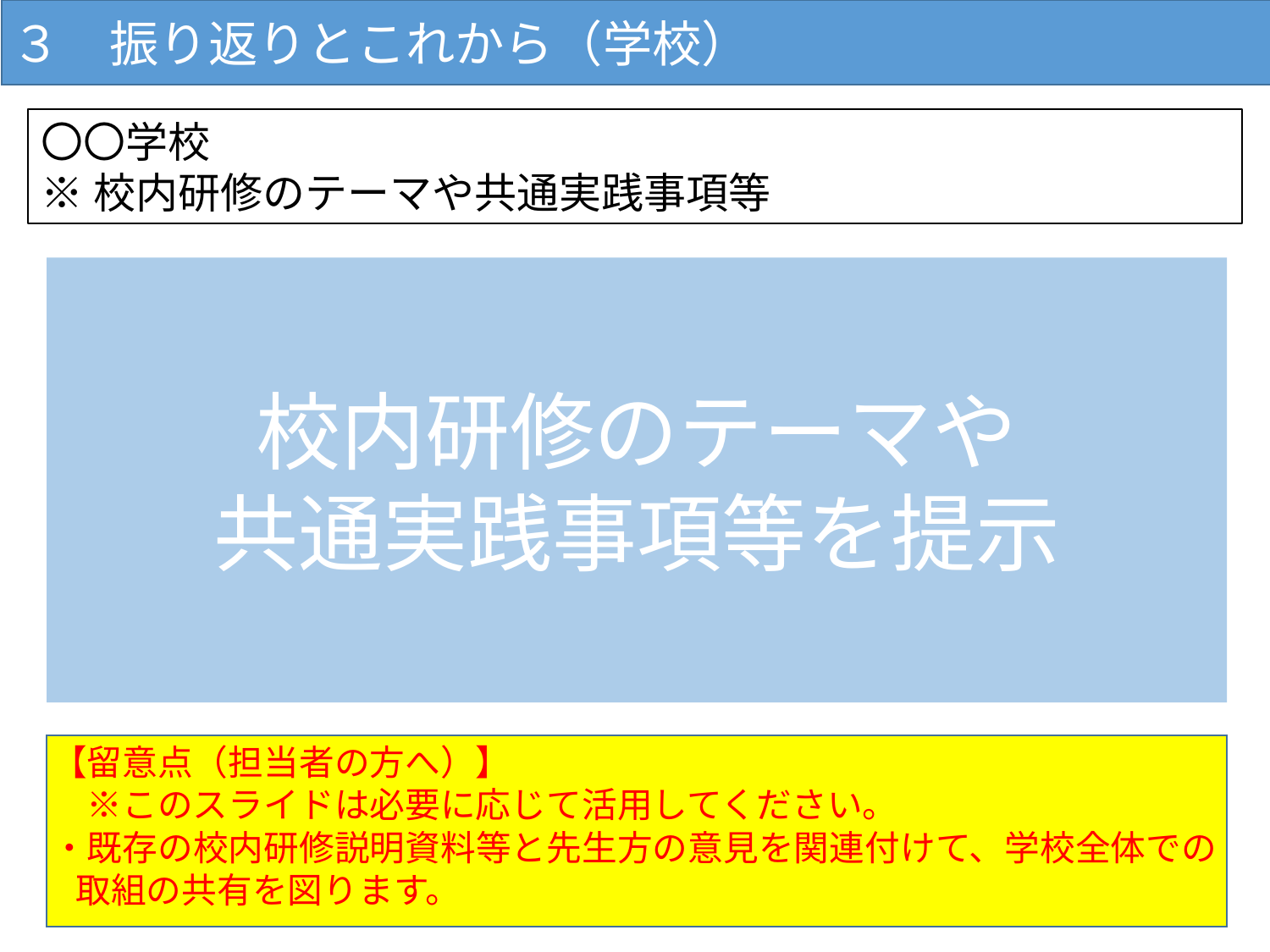

３　振り返りとこれから（学校）
〇〇学校
※校内研修のテーマや共通実践事項等
校内研修のテーマや
共通実践事項等を提示
【留意点（担当者の方へ）】
　※このスライドは必要に応じて活用してください。
・既存の校内研修説明資料等と先生方の意見を関連付けて、学校全体での
  取組の共有を図ります。